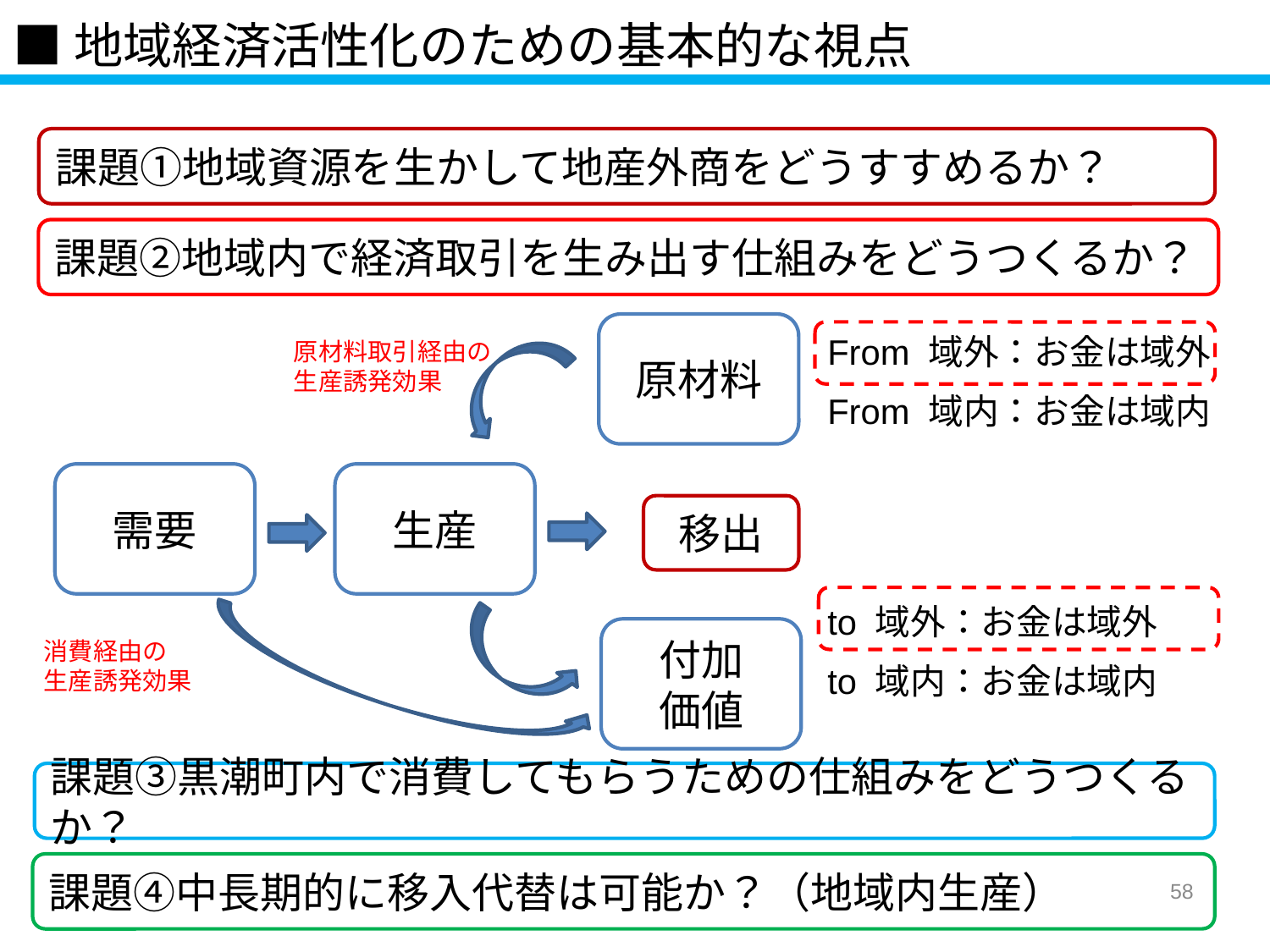

# ■地域経済活性化のための基本的な視点

課題①地域資源を生かして地産外商をどうすすめるか？
課題②地域内で経済取引を生み出す仕組みをどうつくるか？
原材料

From 域外：お金は域外

From 域内：お金は域内
原材料取引経由の
生産誘発効果

需要
生産
移出

to 域外：お金は域外

to 域内：お金は域内
付加
価値
消費経由の
生産誘発効果

課題③黒潮町内で消費してもらうための仕組みをどうつくるか？
課題④中長期的に移入代替は可能か？（地域内生産）
58
58